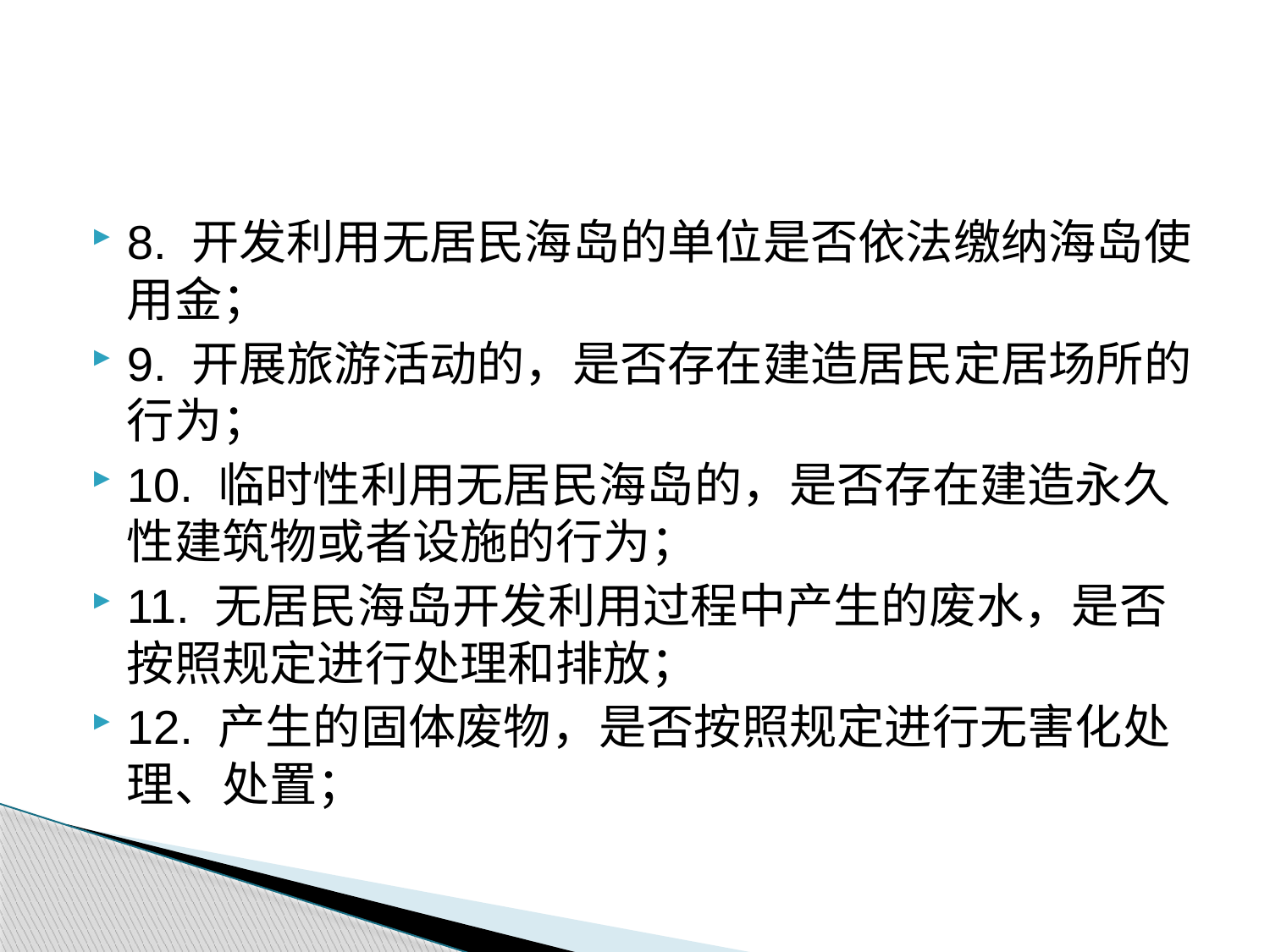

#
8. 开发利用无居民海岛的单位是否依法缴纳海岛使用金；
9. 开展旅游活动的，是否存在建造居民定居场所的行为；
10. 临时性利用无居民海岛的，是否存在建造永久性建筑物或者设施的行为；
11. 无居民海岛开发利用过程中产生的废水，是否按照规定进行处理和排放；
12. 产生的固体废物，是否按照规定进行无害化处理、处置；